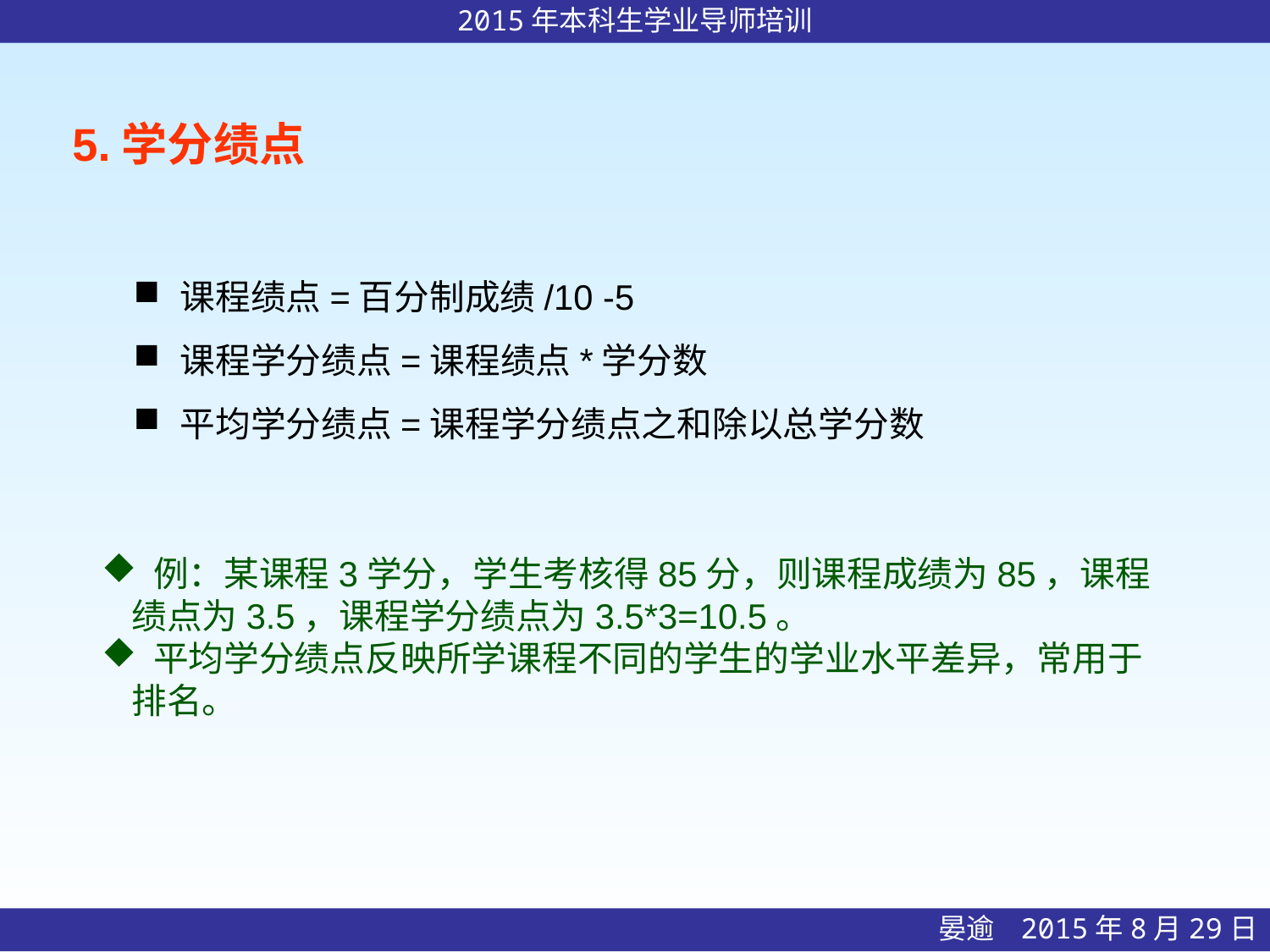

5.学分绩点
 课程绩点=百分制成绩/10 -5
 课程学分绩点=课程绩点*学分数
 平均学分绩点=课程学分绩点之和除以总学分数
 例：某课程3学分，学生考核得85分，则课程成绩为85，课程绩点为3.5，课程学分绩点为3.5*3=10.5。
 平均学分绩点反映所学课程不同的学生的学业水平差异，常用于排名。